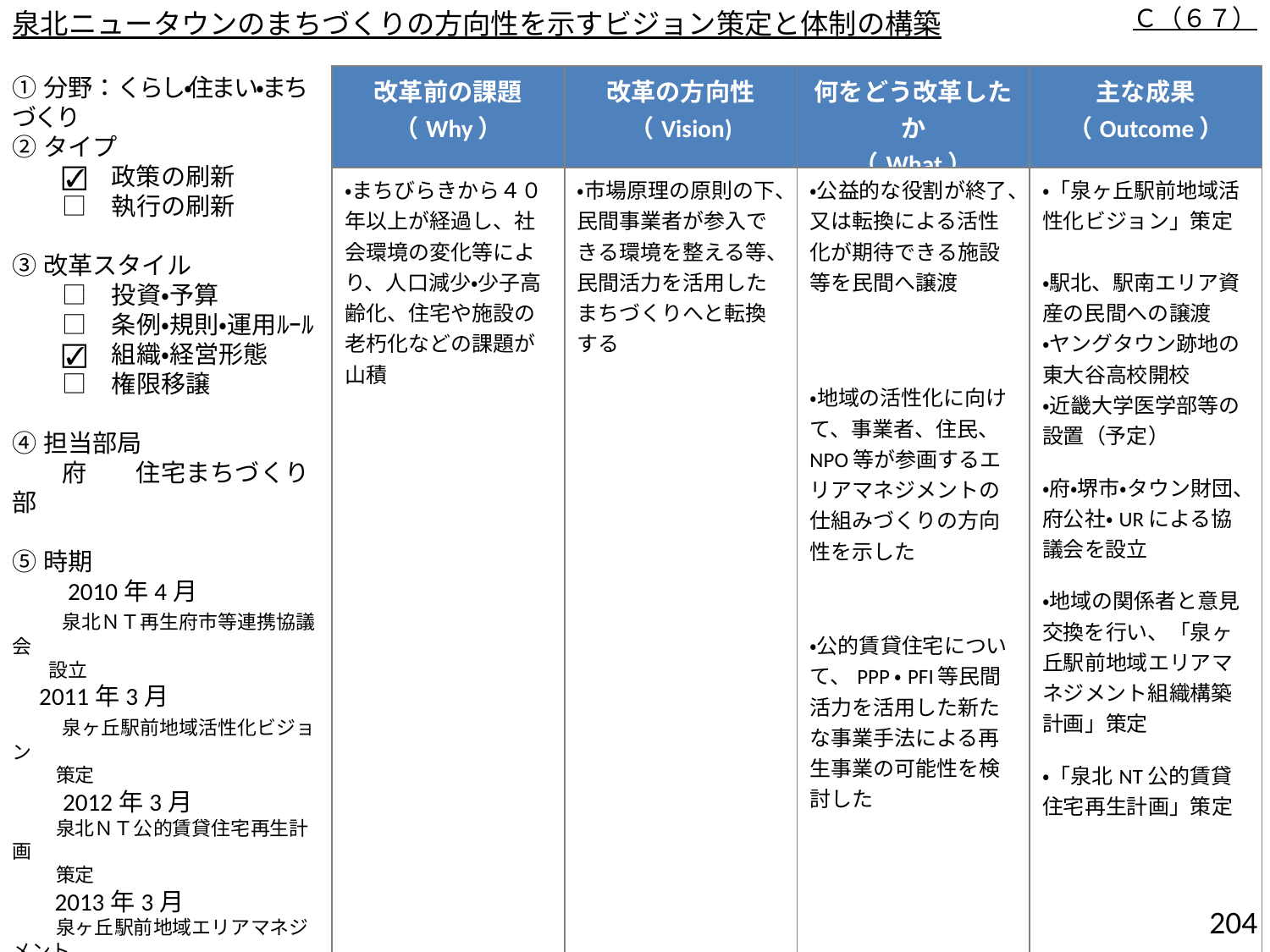

泉北ニュータウンのまちづくりの方向性を示すビジョン策定と体制の構築
Ｃ（６７）
①分野：くらし・住まい・まちづくり
②タイプ
　　☑　政策の刷新
　　□　執行の刷新

③改革スタイル
　　□　投資・予算
　　□　条例・規則・運用ﾙｰﾙ
　　☑　組織・経営形態
　　□　権限移譲

④担当部局
　　府　　住宅まちづくり部

⑤時期
　　2010年4月
　　泉北ＮＴ再生府市等連携協議会
       設立
      2011年3月
　　泉ヶ丘駅前地域活性化ビジョン
　　 策定
　　 2012年3月
　　 泉北ＮＴ公的賃貸住宅再生計画
　 　策定
 　  2013年3月
　 　泉ヶ丘駅前地域エリアマネジメント
　　 組織構築計画策定

| 改革前の課題 （Why） | 改革の方向性 （Vision) | 何をどう改革したか （What） | 主な成果 （Outcome） |
| --- | --- | --- | --- |
| ・まちびらきから４０年以上が経過し、社会環境の変化等により、人口減少・少子高齢化、住宅や施設の老朽化などの課題が山積 | ・市場原理の原則の下、民間事業者が参入できる環境を整える等、民間活力を活用したまちづくりへと転換する | ・公益的な役割が終了、又は転換による活性化が期待できる施設等を民間へ譲渡 ・地域の活性化に向けて、事業者、住民、NPO等が参画するエリアマネジメントの仕組みづくりの方向性を示した ・公的賃貸住宅について、PPP・PFI等民間活力を活用した新たな事業手法による再生事業の可能性を検討した | ・「泉ヶ丘駅前地域活性化ビジョン」策定　 ・駅北、駅南エリア資産の民間への譲渡 ・ヤングタウン跡地の東大谷高校開校 ・近畿大学医学部等の設置（予定） ・府・堺市・タウン財団、府公社・URによる協議会を設立 ・地域の関係者と意見交換を行い、「泉ヶ丘駅前地域エリアマネジメント組織構築計画」策定 ・「泉北NT公的賃貸住宅再生計画」策定 |
204